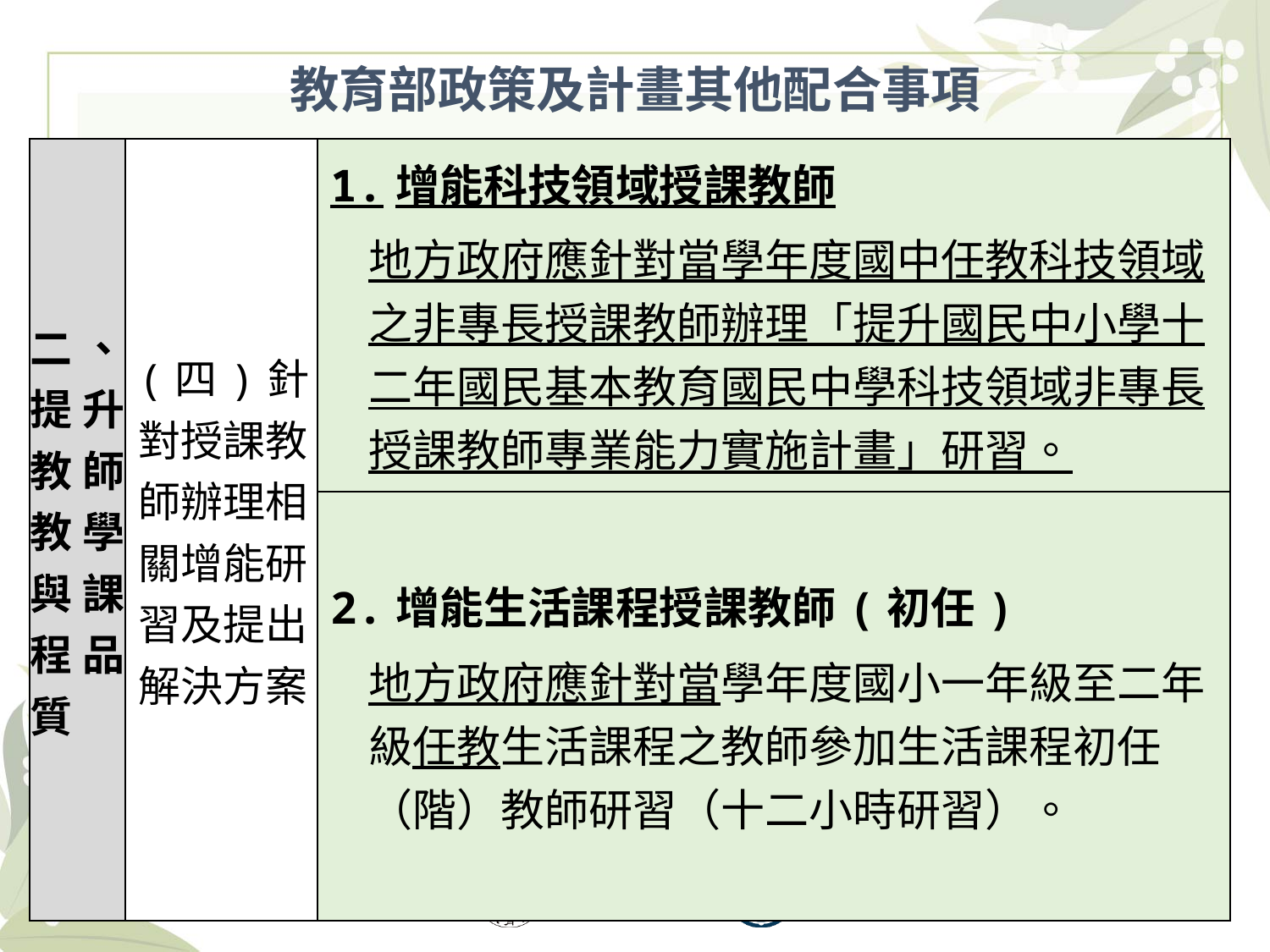

# 教育部政策及計畫其他配合事項
| 二、提升教師教學與課程品質 | (四)針對授課教師辦理相關增能研習及提出解決方案 | 1.增能科技領域授課教師 地方政府應針對當學年度國中任教科技領域之非專長授課教師辦理「提升國民中小學十二年國民基本教育國民中學科技領域非專長授課教師專業能力實施計畫」研習。 |
| --- | --- | --- |
|  |  | 2.增能生活課程授課教師(初任) 地方政府應針對當學年度國小一年級至二年級任教生活課程之教師參加生活課程初任（階）教師研習（十二小時研習）。 |

2019/12/5